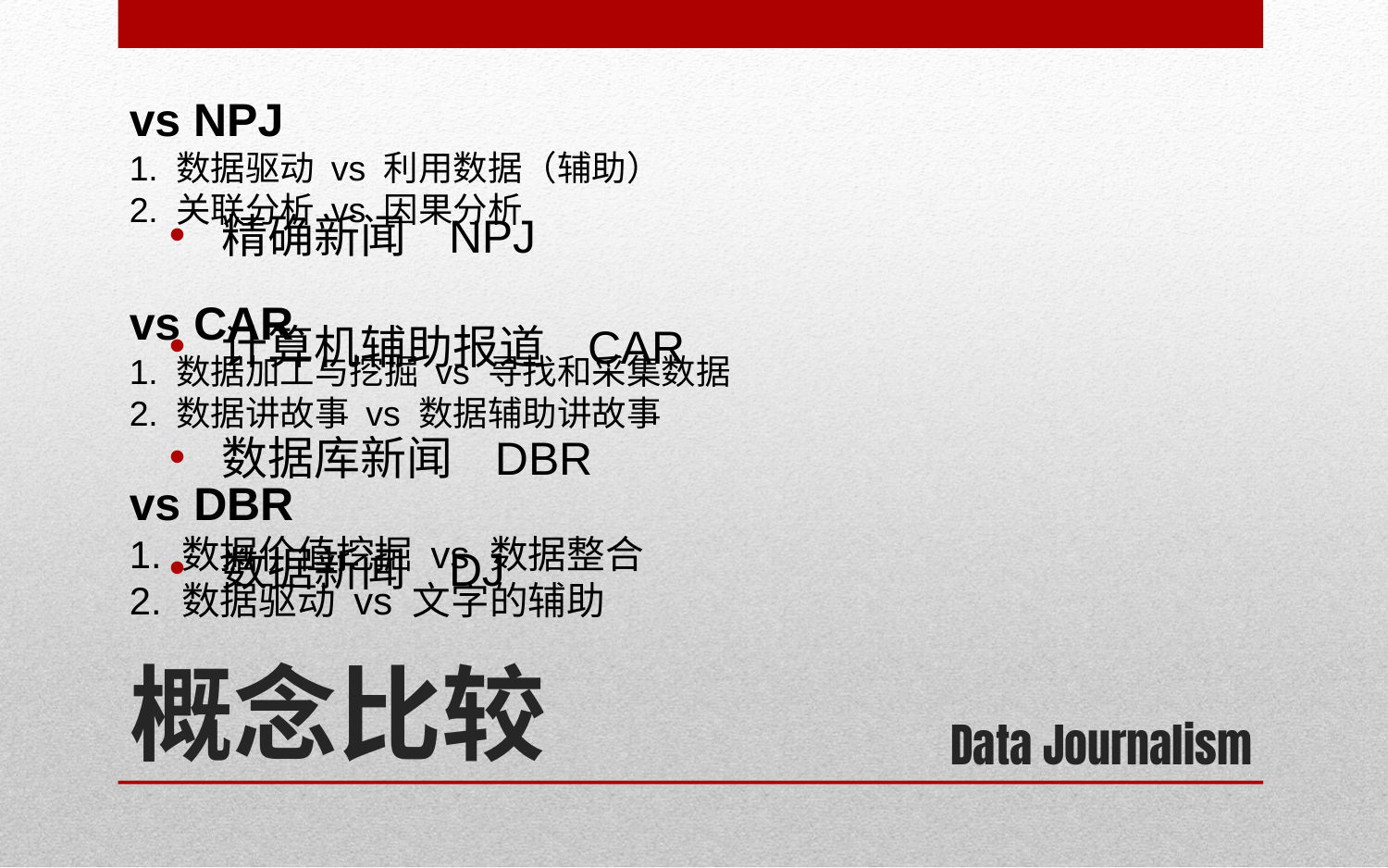

vs NPJ
1. 数据驱动 vs 利用数据（辅助）
2. 关联分析 vs 因果分析

vs CAR
1. 数据加工与挖掘 vs 寻找和采集数据
2. 数据讲故事 vs 数据辅助讲故事

vs DBR
1. 数据价值挖掘 vs 数据整合
2. 数据驱动 vs 文字的辅助
精确新闻   NPJ
计算机辅助报道   CAR
数据库新闻   DBR
数据新闻   DJ
# 概念比较
Data Journalism